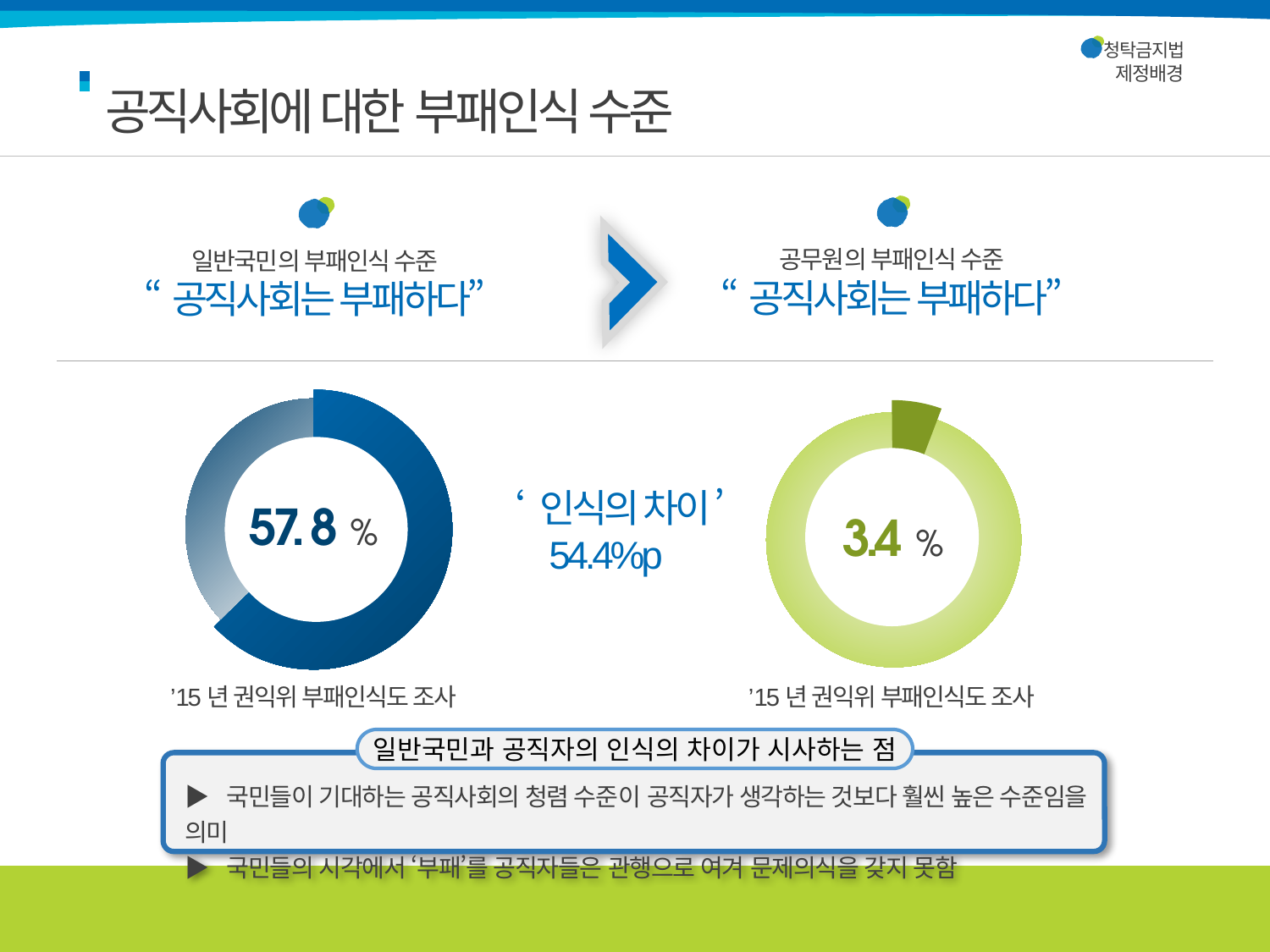

청탁금지법
제정배경

1
공직사회에 대한 부패인식 수준

공무원의 부패인식 수준
“공직사회는 부패하다”

일반국민의 부패인식 수준
“공직사회는 부패하다”

57. 8 %

3.4 %
‘ 인식의 차이 ’
54.4%p
’15년 권익위 부패인식도 조사
’15년 권익위 부패인식도 조사
일반국민과 공직자의 인식의 차이가 시사하는 점

▶  국민들이 기대하는 공직사회의 청렴 수준이 공직자가 생각하는 것보다 훨씬 높은 수준임을 의미
▶  국민들의 시각에서 ‘부패’를 공직자들은 관행으로 여겨 문제의식을 갖지 못함